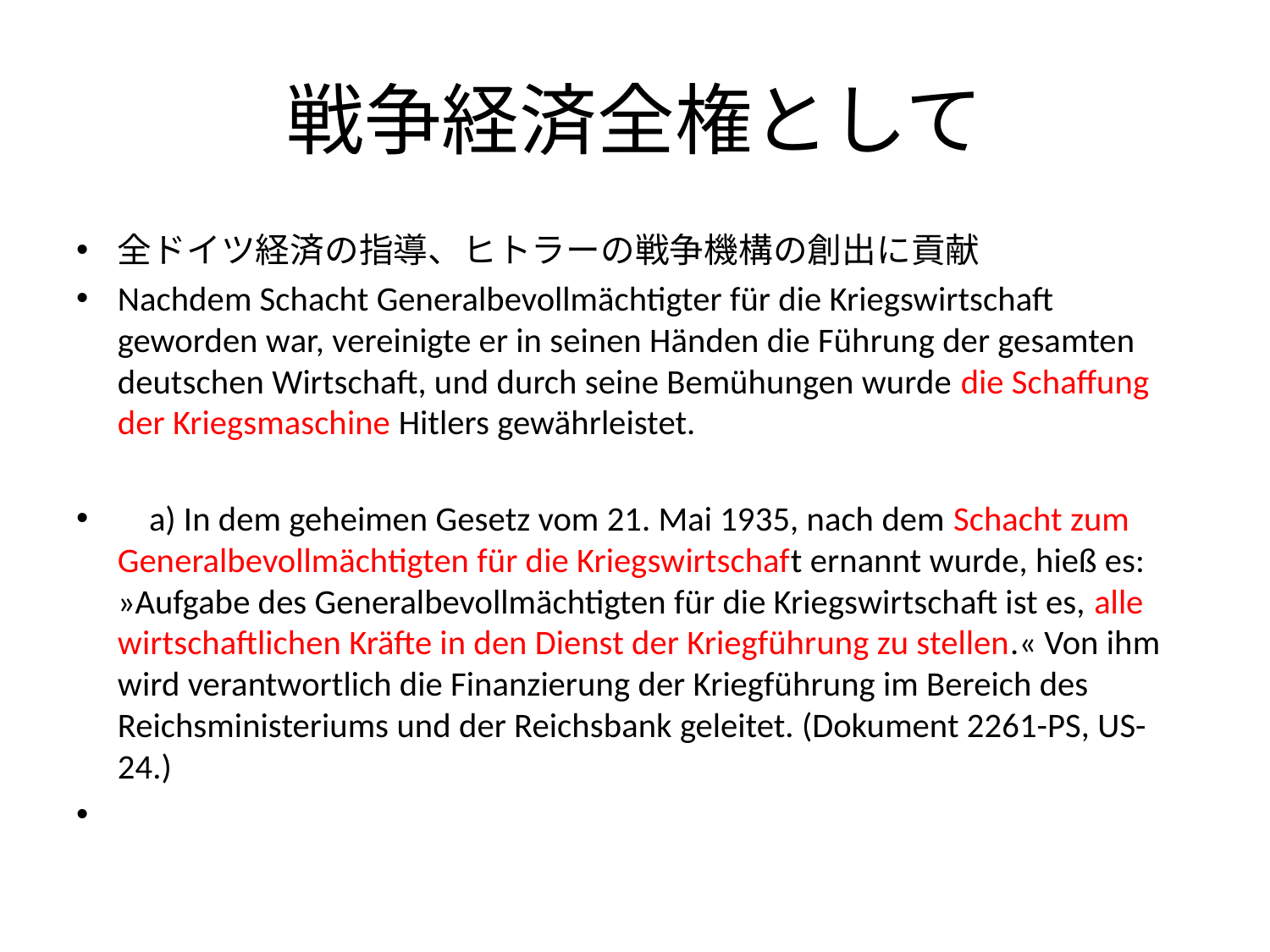

# 戦争経済全権として
全ドイツ経済の指導、ヒトラーの戦争機構の創出に貢献
Nachdem Schacht Generalbevollmächtigter für die Kriegswirtschaft geworden war, vereinigte er in seinen Händen die Führung der gesamten deutschen Wirtschaft, und durch seine Bemühungen wurde die Schaffung der Kriegsmaschine Hitlers gewährleistet.

    a) In dem geheimen Gesetz vom 21. Mai 1935, nach dem Schacht zum Generalbevollmächtigten für die Kriegswirtschaft ernannt wurde, hieß es: »Aufgabe des Generalbevollmächtigten für die Kriegswirtschaft ist es, alle wirtschaftlichen Kräfte in den Dienst der Kriegführung zu stellen.« Von ihm wird verantwortlich die Finanzierung der Kriegführung im Bereich des Reichsministeriums und der Reichsbank geleitet. (Dokument 2261-PS, US-24.)